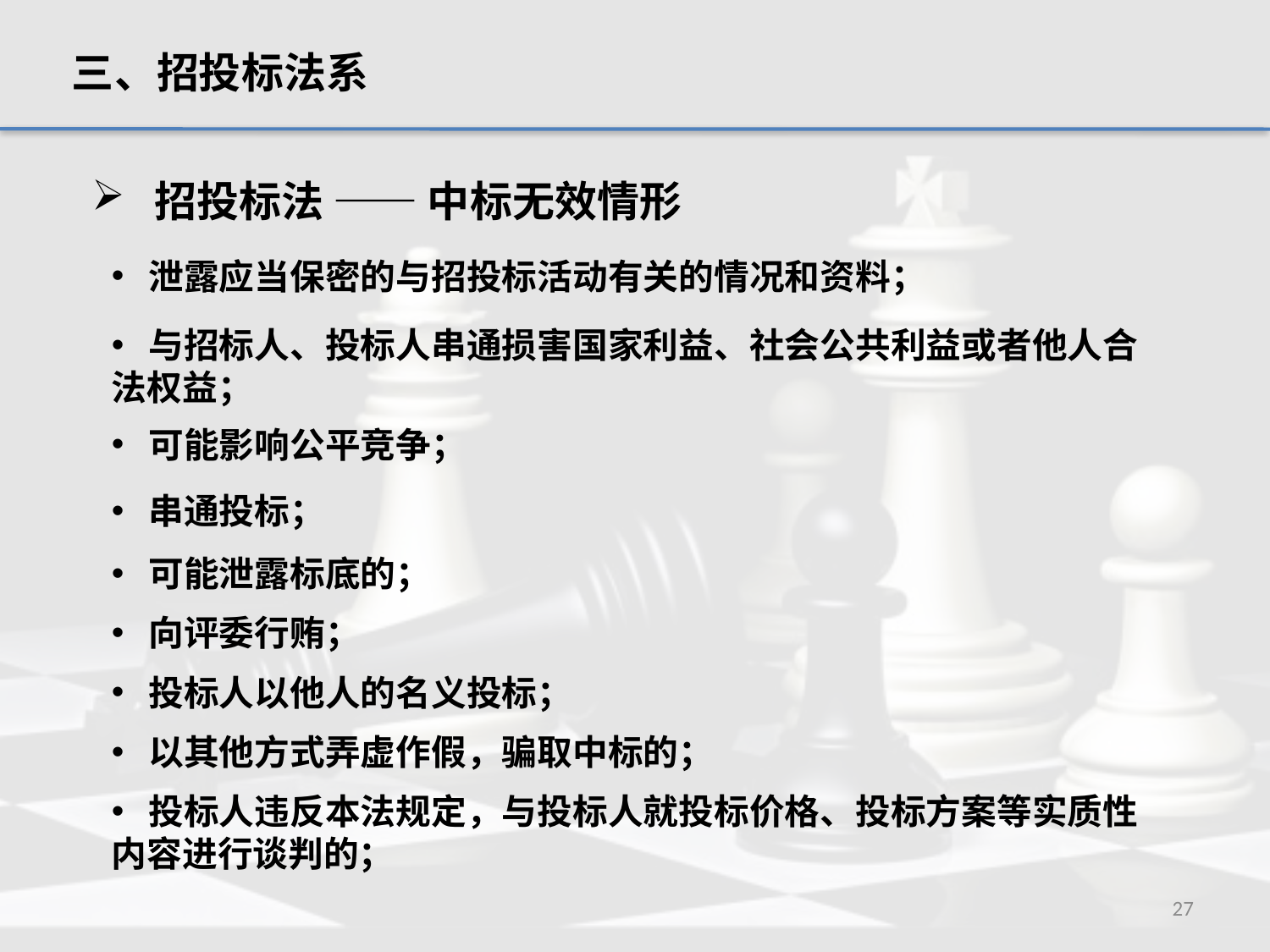

三、招投标法系
  招投标法 —— 中标无效情形
  泄露应当保密的与招投标活动有关的情况和资料；
  与招标人、投标人串通损害国家利益、社会公共利益或者他人合法权益；
  可能影响公平竞争；
  串通投标；
  可能泄露标底的；
  向评委行贿；
  投标人以他人的名义投标；
  以其他方式弄虚作假，骗取中标的；
  投标人违反本法规定，与投标人就投标价格、投标方案等实质性内容进行谈判的；

27